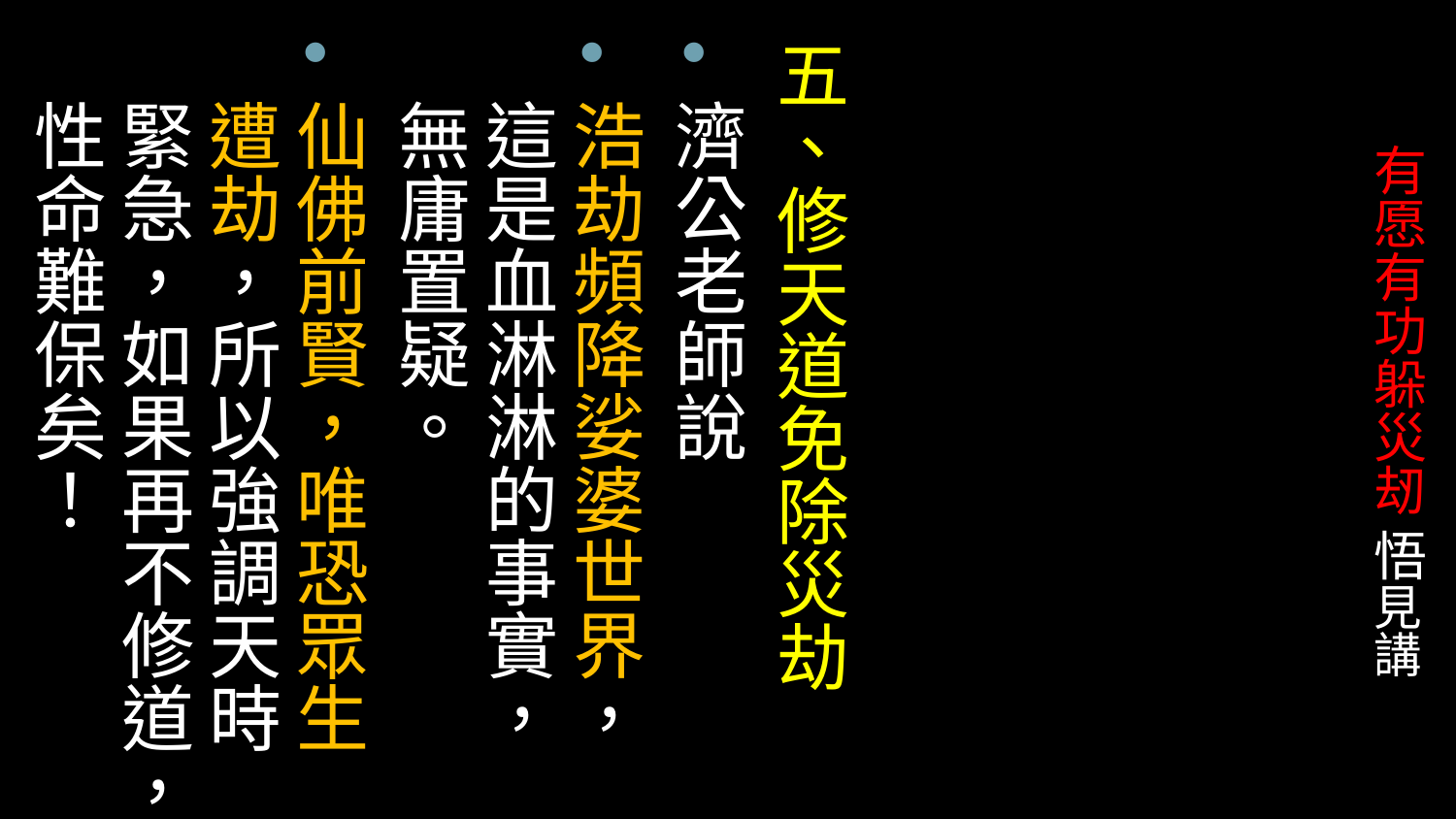

五、修天道免除災劫
濟公老師說
浩劫頻降娑婆世界，這是血淋淋的事實，無庸置疑。
仙佛前賢，唯恐眾生遭劫，所以強調天時緊急，如果再不修道，性命難保矣！
# 有愿有功躲災刼 悟見講